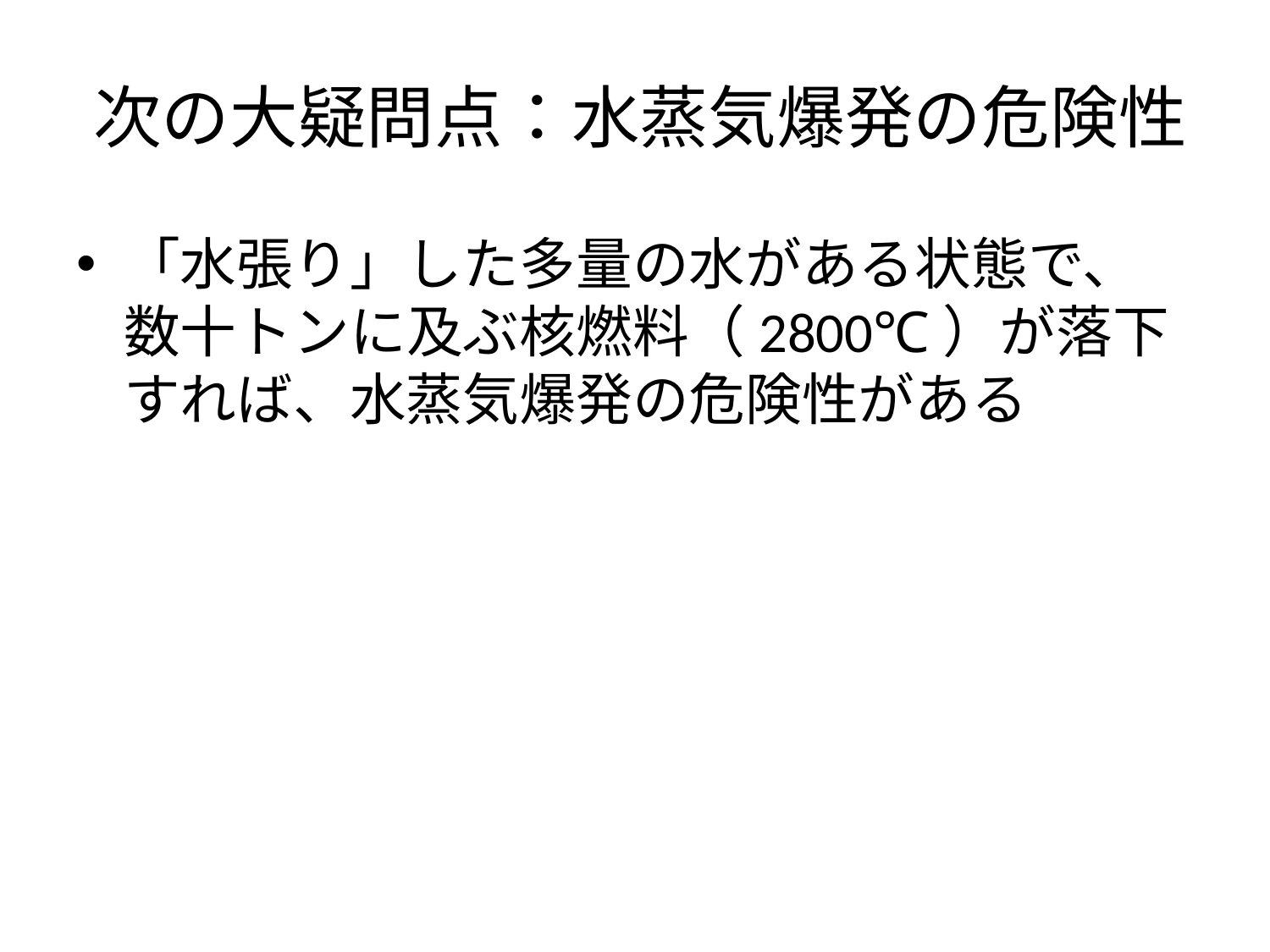

# 次の大疑問点：水蒸気爆発の危険性
「水張り」した多量の水がある状態で、数十トンに及ぶ核燃料（2800℃）が落下すれば、水蒸気爆発の危険性がある